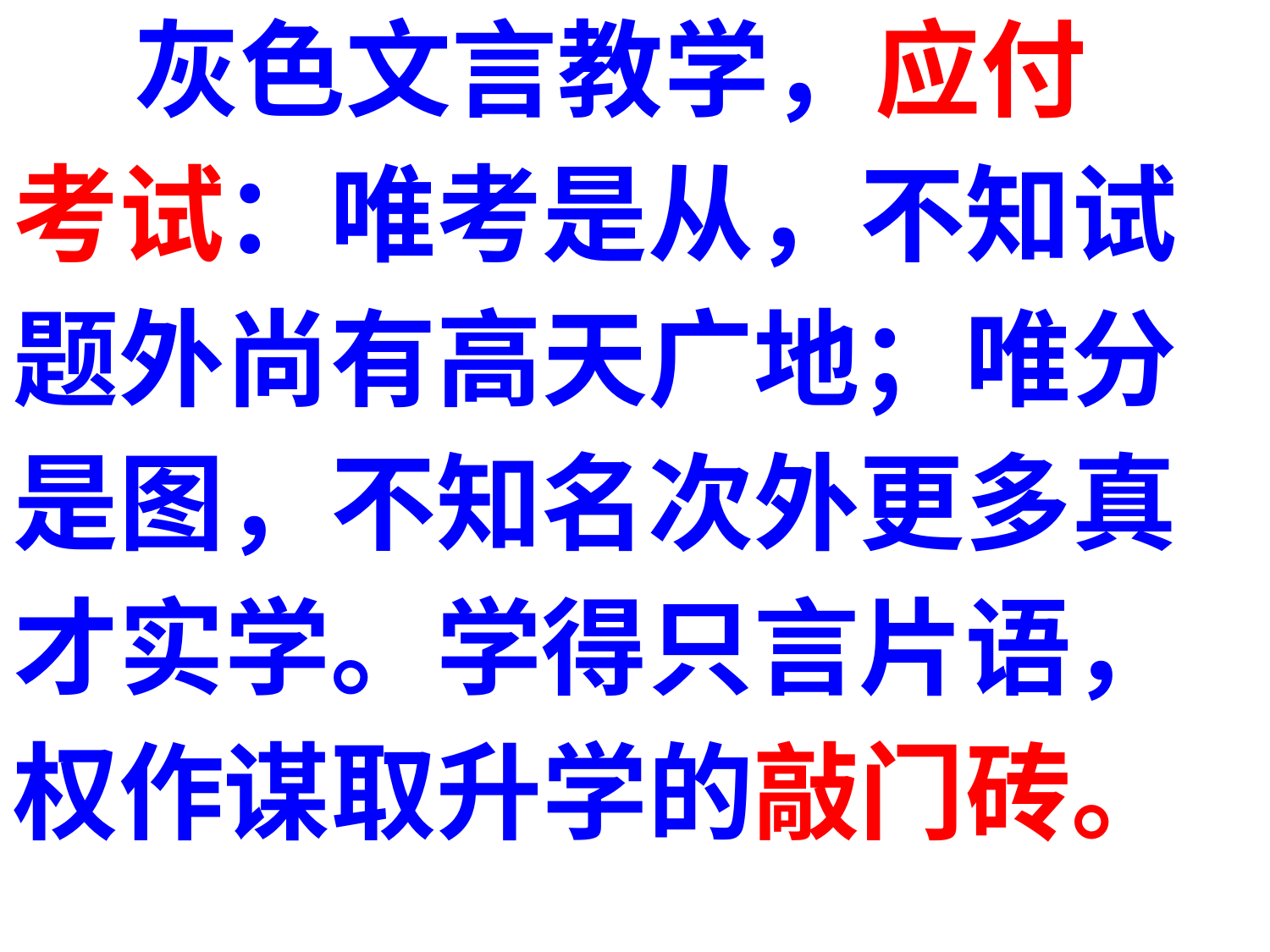

灰色文言教学，应付
考试：唯考是从，不知试
题外尚有高天广地；唯分
是图，不知名次外更多真
才实学。学得只言片语，
权作谋取升学的敲门砖。